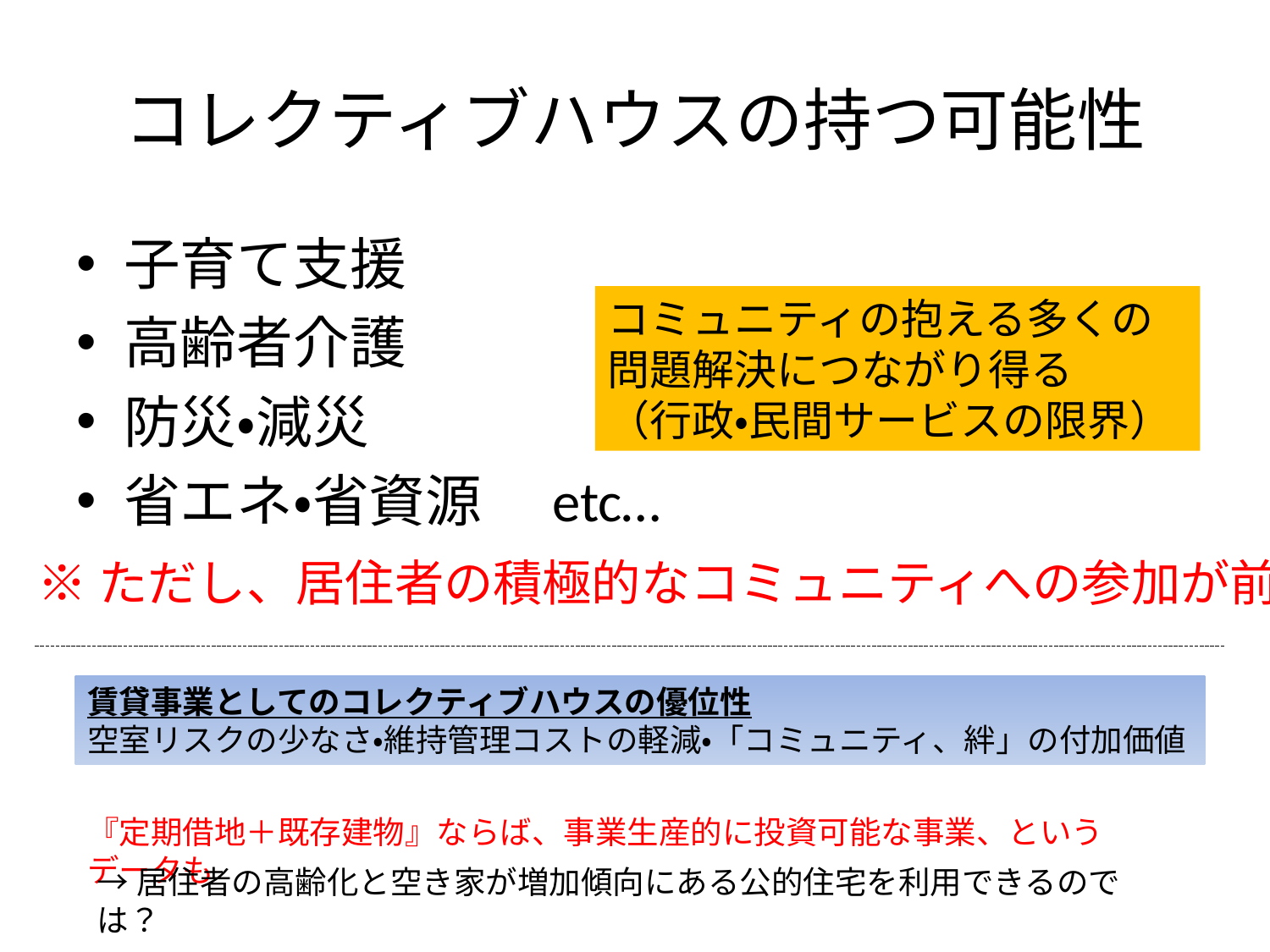

# コレクティブハウスの持つ可能性
子育て支援
高齢者介護
防災・減災
省エネ・省資源　etc…

コミュニティの抱える多くの問題解決につながり得る
（行政・民間サービスの限界）
※ただし、居住者の積極的なコミュニティへの参加が前提！
賃貸事業としてのコレクティブハウスの優位性
空室リスクの少なさ・維持管理コストの軽減・「コミュニティ、絆」の付加価値
『定期借地＋既存建物』ならば、事業生産的に投資可能な事業、というデータも
→居住者の高齢化と空き家が増加傾向にある公的住宅を利用できるのでは？